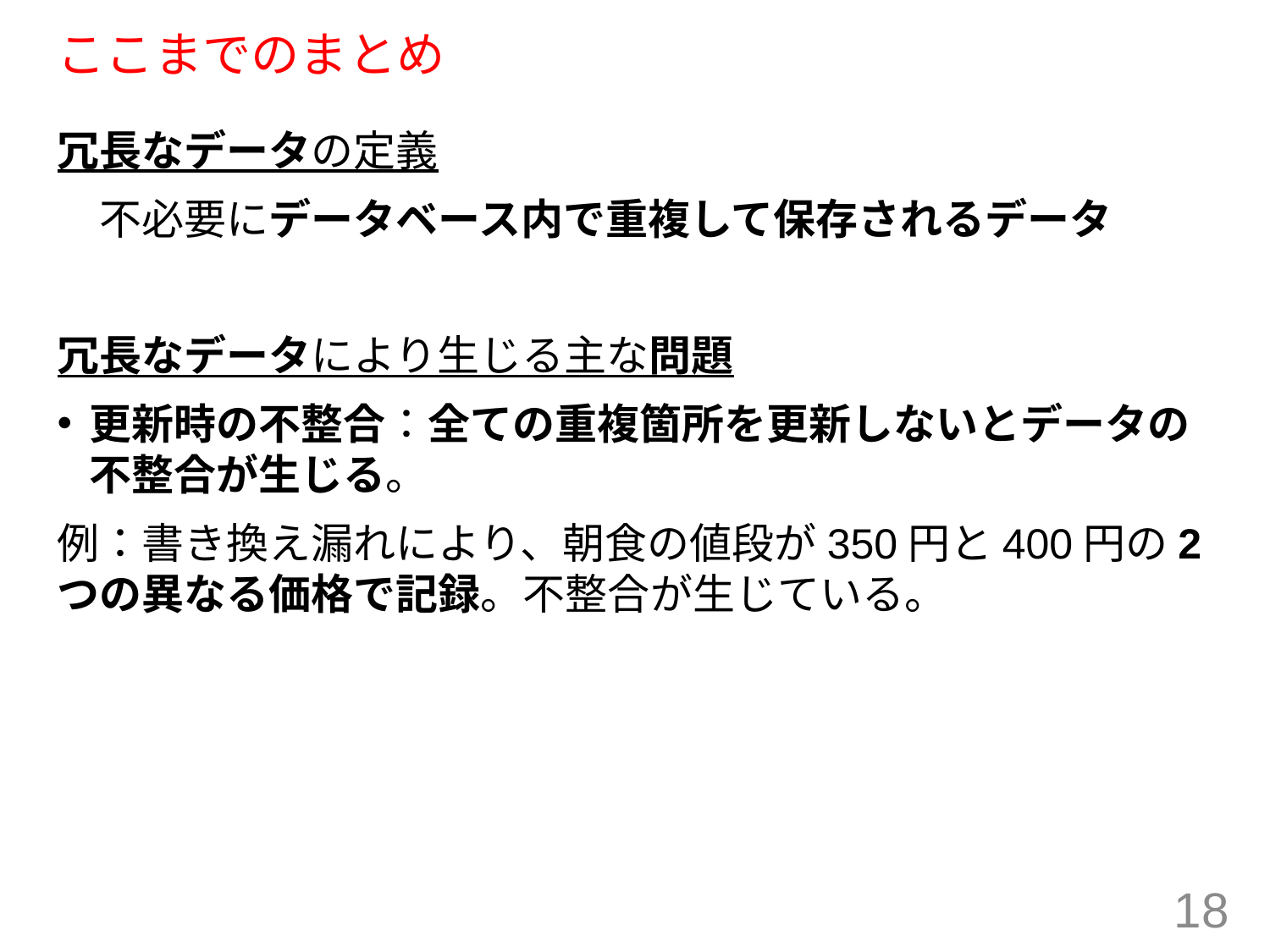

# ここまでのまとめ
冗長なデータの定義
　不必要にデータベース内で重複して保存されるデータ

冗長なデータにより生じる主な問題
更新時の不整合：全ての重複箇所を更新しないとデータの不整合が生じる。
例：書き換え漏れにより、朝食の値段が350円と400円の2つの異なる価格で記録。不整合が生じている。
18